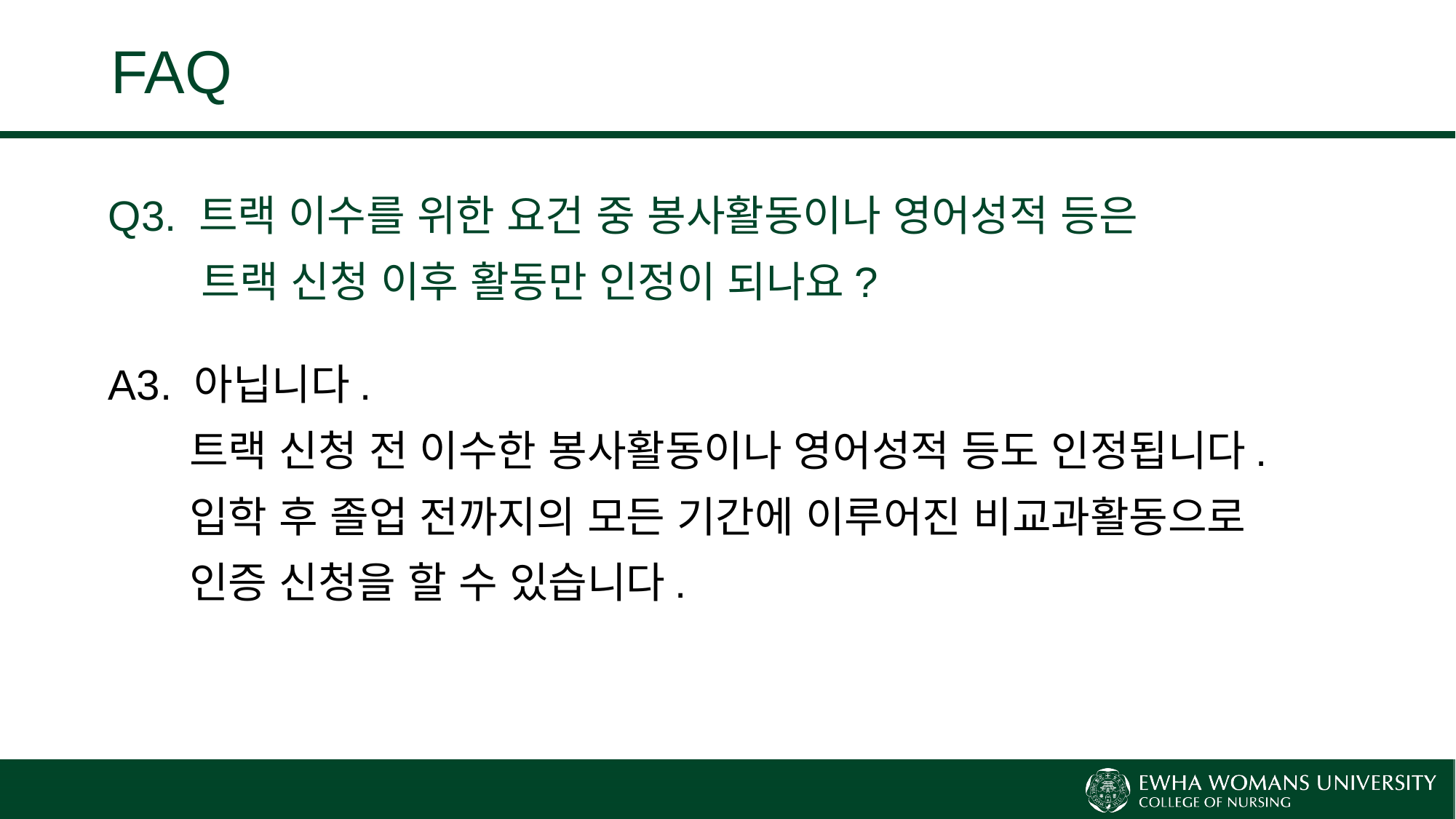

# FAQ
Q3. 트랙 이수를 위한 요건 중 봉사활동이나 영어성적 등은
       트랙 신청 이후 활동만 인정이 되나요?

A3. 아닙니다.
      트랙 신청 전 이수한 봉사활동이나 영어성적 등도 인정됩니다.
      입학 후 졸업 전까지의 모든 기간에 이루어진 비교과활동으로
      인증 신청을 할 수 있습니다.